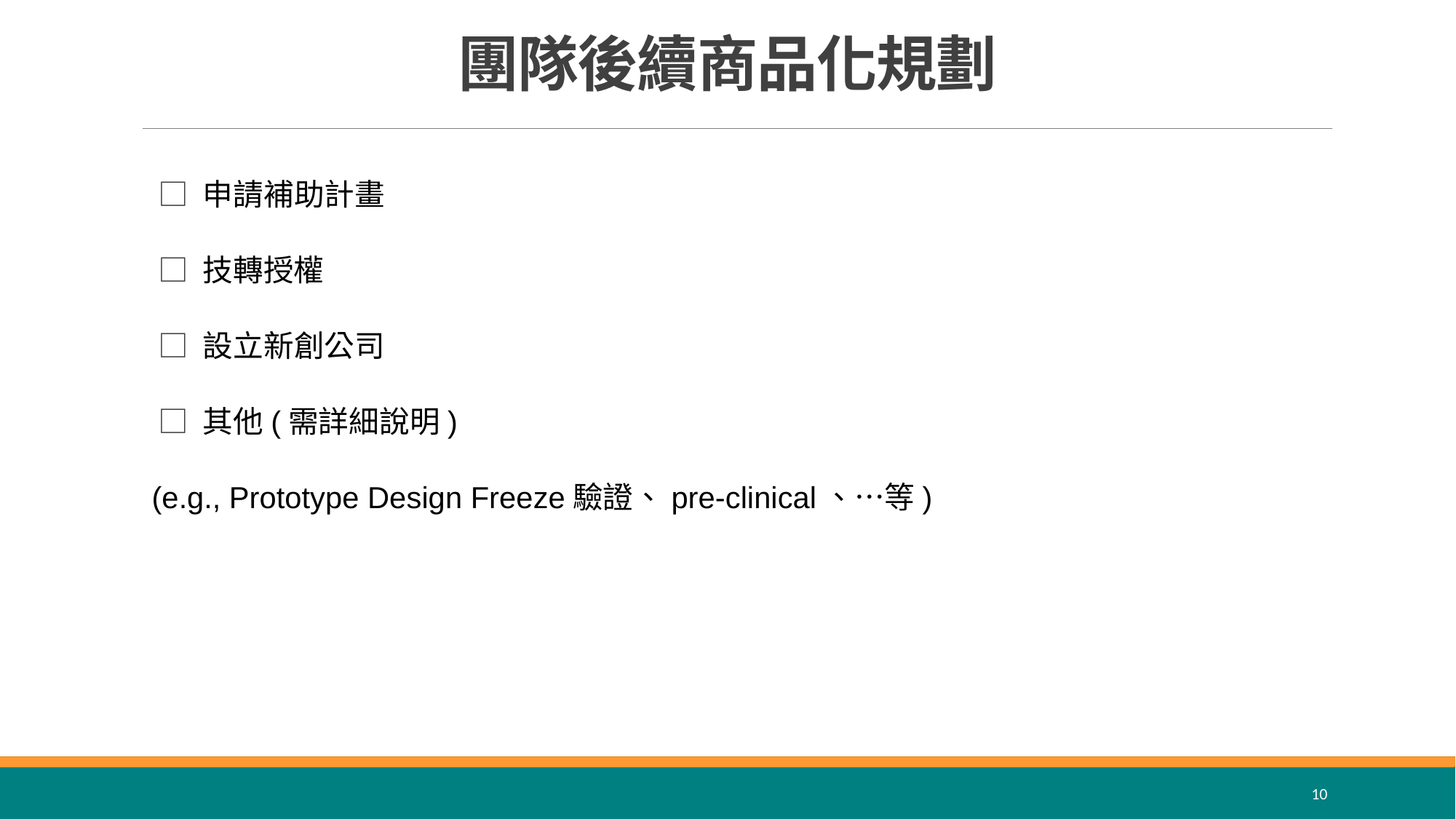

團隊後續商品化規劃
 □ 申請補助計畫
 □ 技轉授權
 □ 設立新創公司
 □ 其他(需詳細說明)
(e.g., Prototype Design Freeze驗證、pre-clinical、…等)

10